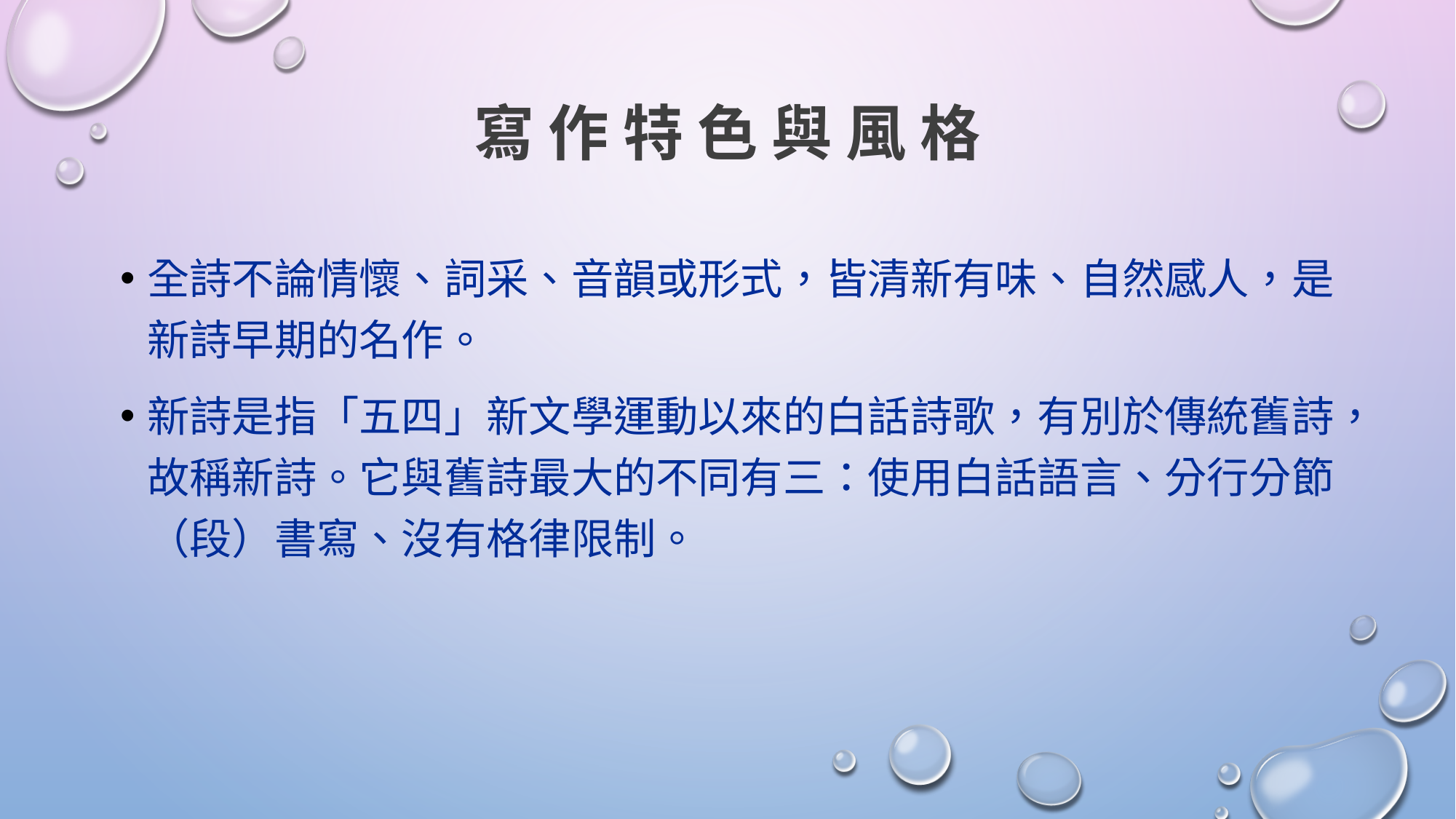

# 寫 作 特 色 與 風 格
全詩不論情懷、詞采、音韻或形式，皆清新有味、自然感人，是新詩早期的名作。
新詩是指「五四」新文學運動以來的白話詩歌，有別於傳統舊詩，故稱新詩。它與舊詩最大的不同有三：使用白話語言、分行分節（段）書寫、沒有格律限制。